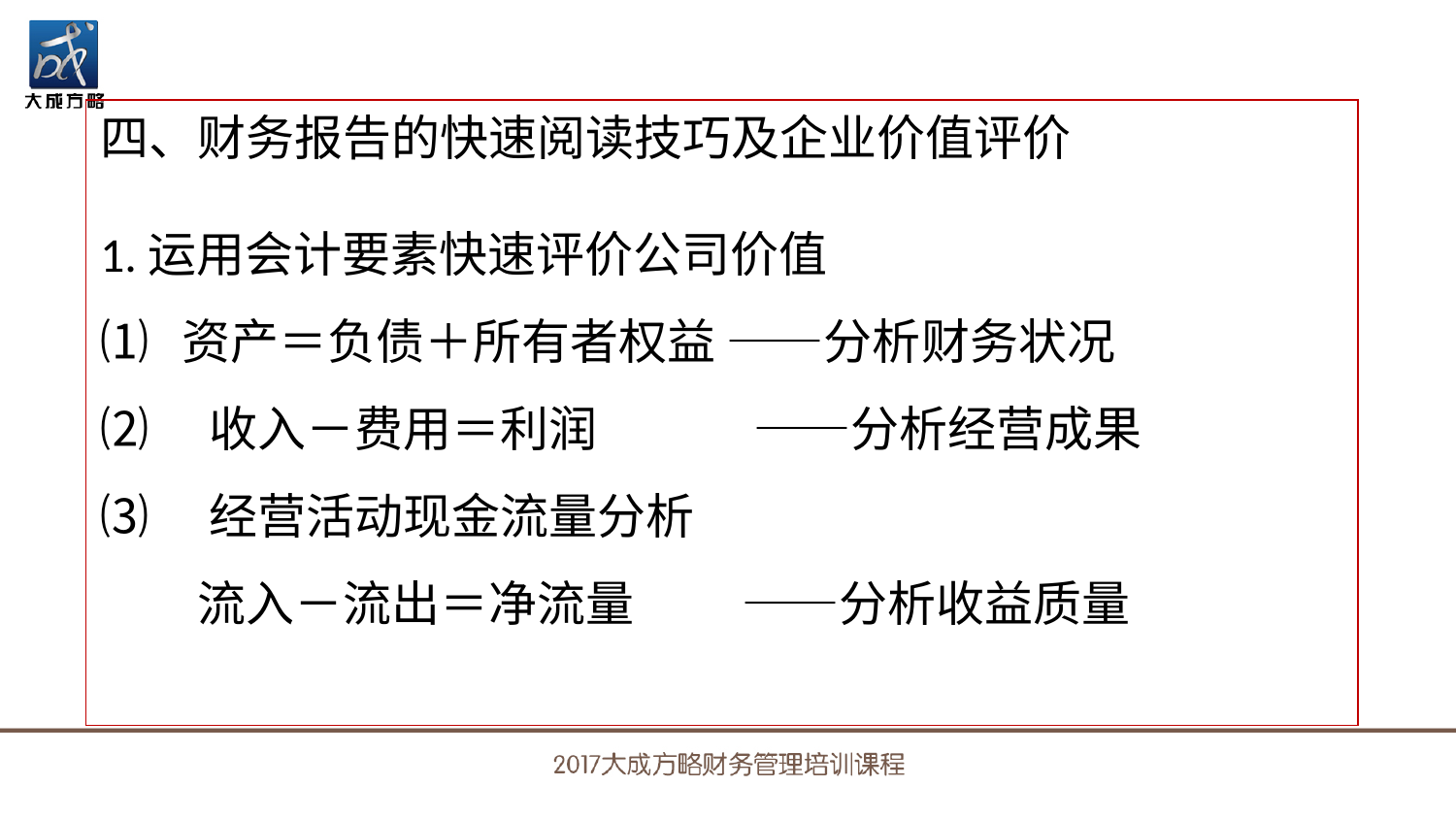

四、财务报告的快速阅读技巧及企业价值评价

1.运用会计要素快速评价公司价值
⑴  资产＝负债＋所有者权益 ——分析财务状况
⑵　收入－费用＝利润　　　 ——分析经营成果
⑶　经营活动现金流量分析
　　流入－流出＝净流量　　 ——分析收益质量